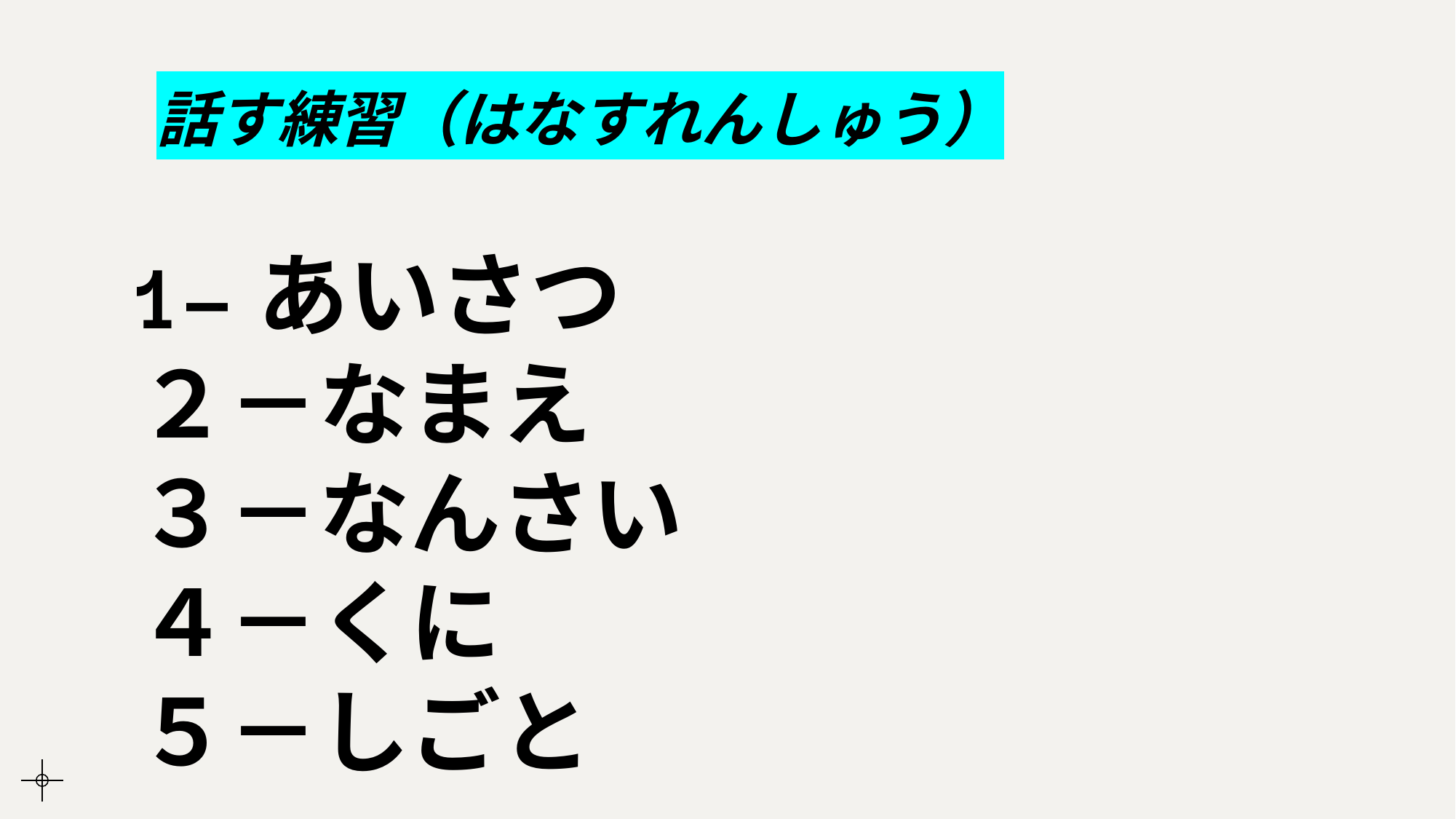

# 話す練習（はなすれんしゅう）
1-あいさつ
２－なまえ
３－なんさい
４－くに
５－しごと